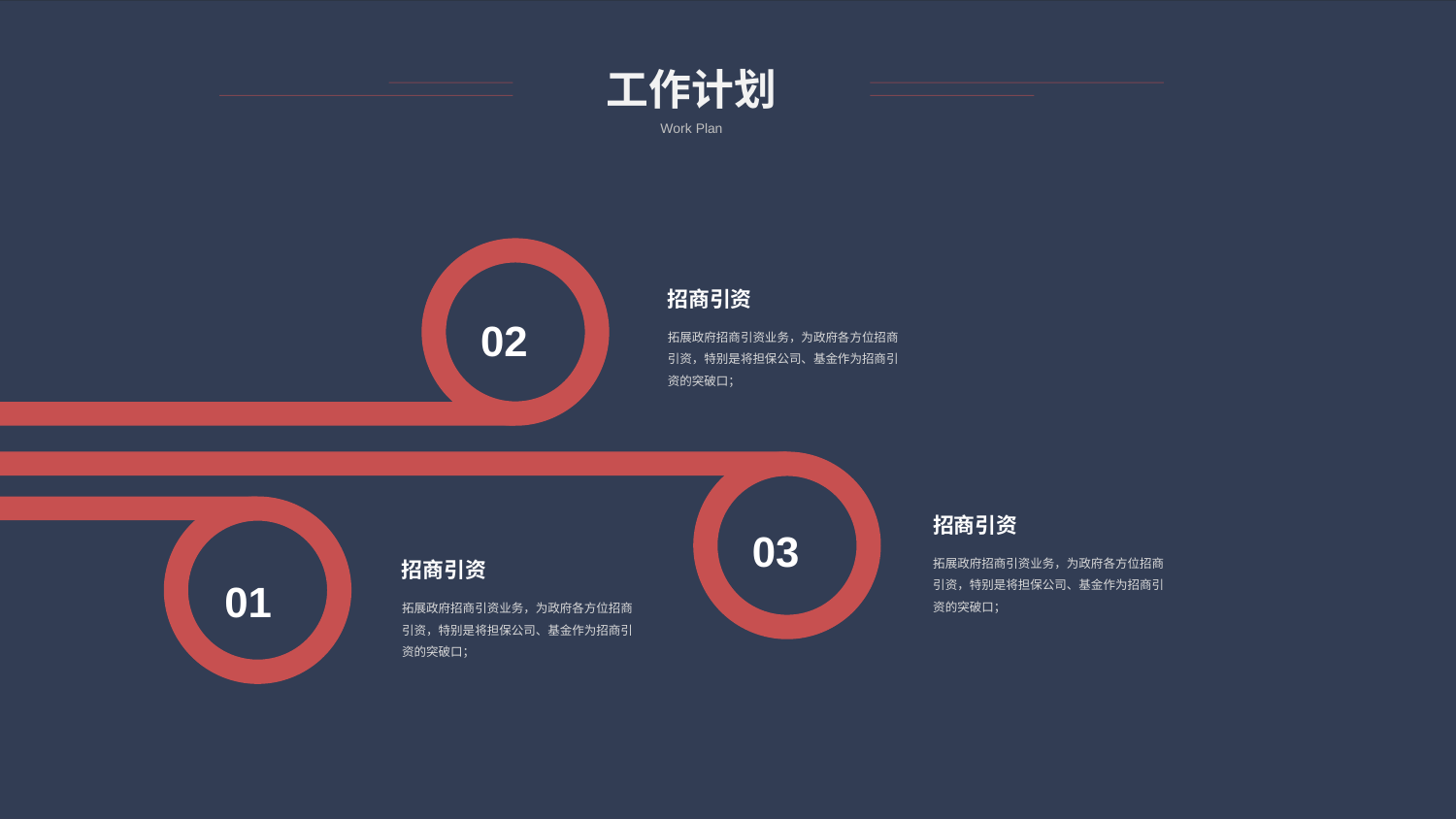

工作计划
Work Plan

招商引资
02
拓展政府招商引资业务，为政府各方位招商引资，特别是将担保公司、基金作为招商引资的突破口；

03
招商引资

招商引资
拓展政府招商引资业务，为政府各方位招商引资，特别是将担保公司、基金作为招商引资的突破口；
01
拓展政府招商引资业务，为政府各方位招商引资，特别是将担保公司、基金作为招商引资的突破口；